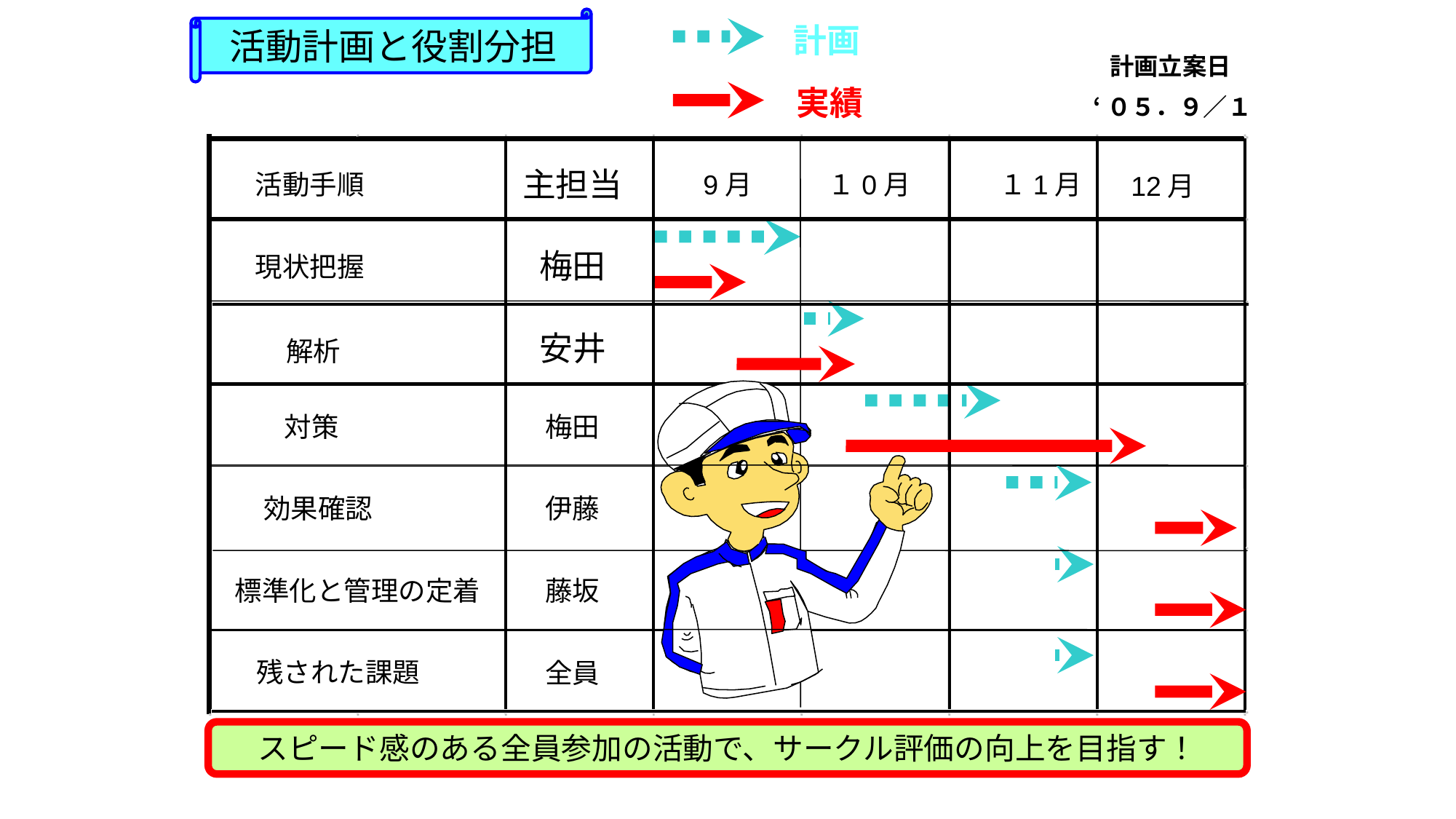

活動計画と役割分担
計画

  計画立案日
‘０５．９／１
実績

主担当
　　　活動手順
9月
１0月
１1月
12月

梅田
　　　現状把握

安井
解析

対策
梅田

　　　効果確認
伊藤

標準化と管理の定着
藤坂

残された課題

全員

スピード感のある全員参加の活動で、サークル評価の向上を目指す！